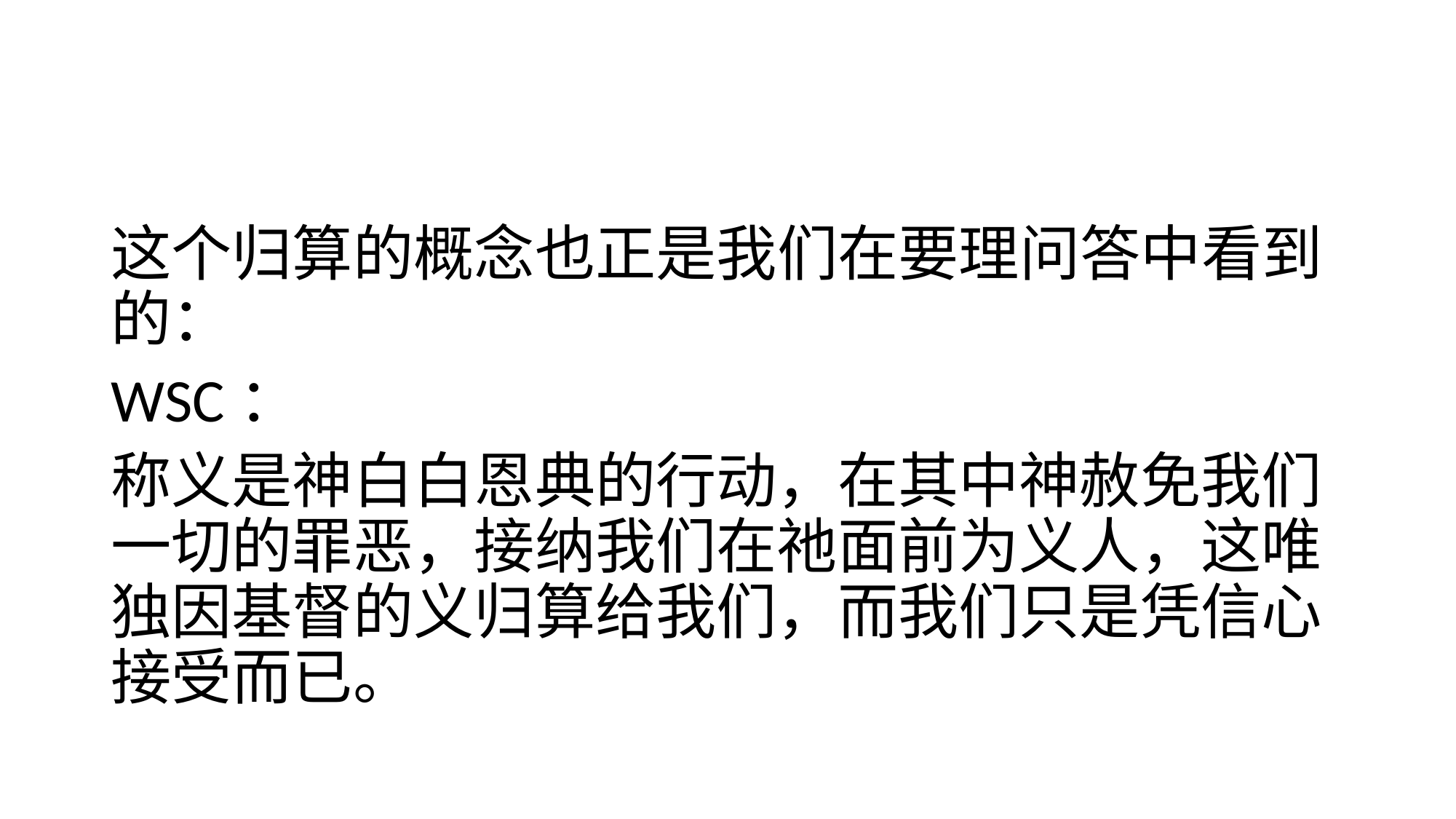

#
这个归算的概念也正是我们在要理问答中看到的：
WSC：
称义是神白白恩典的行动，在其中神赦免我们一切的罪恶，接纳我们在祂面前为义人，这唯独因基督的义归算给我们，而我们只是凭信心接受而已。